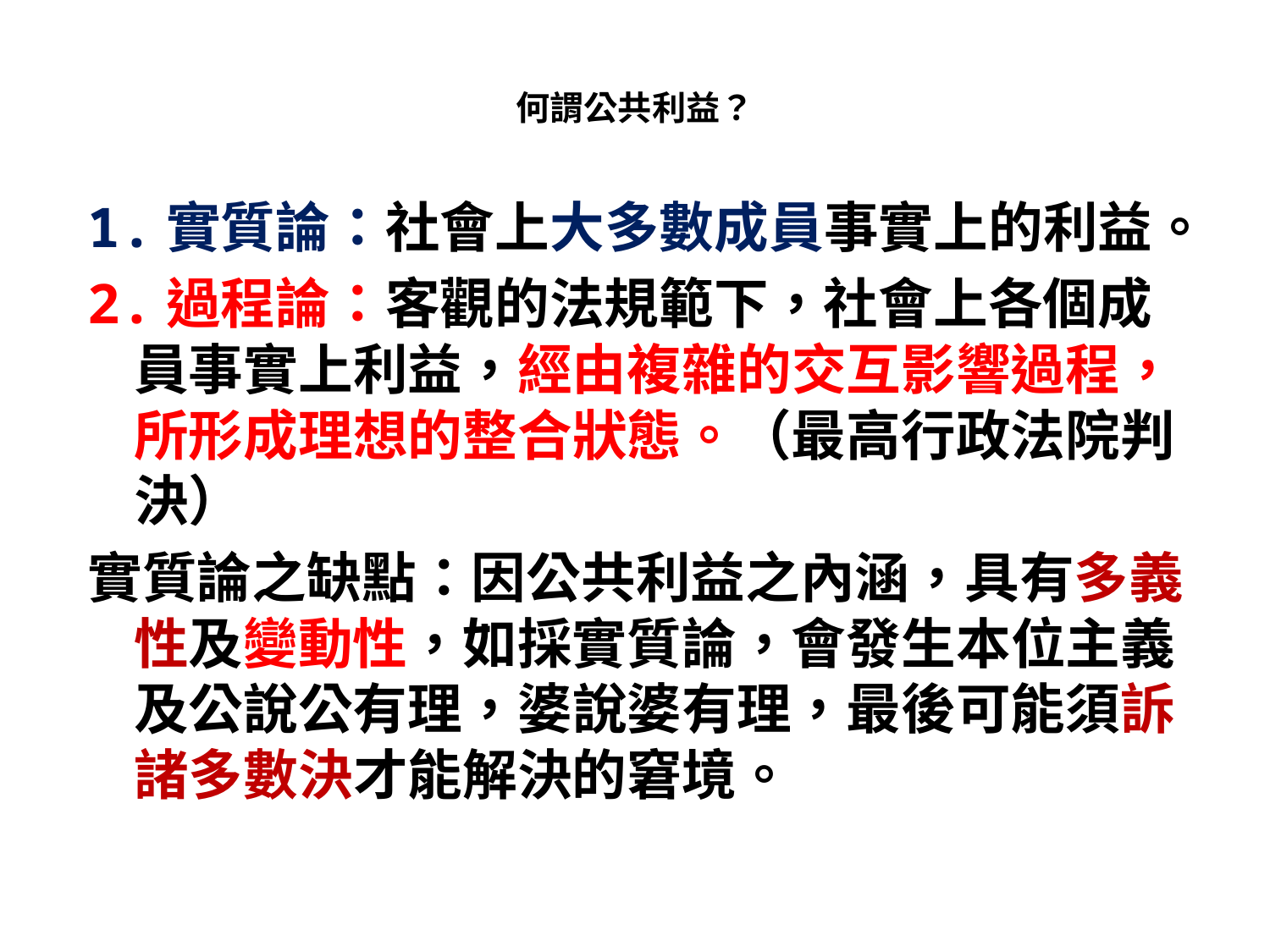

# 何謂公共利益？
1.實質論：社會上大多數成員事實上的利益。
2.過程論：客觀的法規範下，社會上各個成員事實上利益，經由複雜的交互影響過程，所形成理想的整合狀態。（最高行政法院判決）
實質論之缺點：因公共利益之內涵，具有多義性及變動性，如採實質論，會發生本位主義及公說公有理，婆說婆有理，最後可能須訴諸多數決才能解決的窘境。